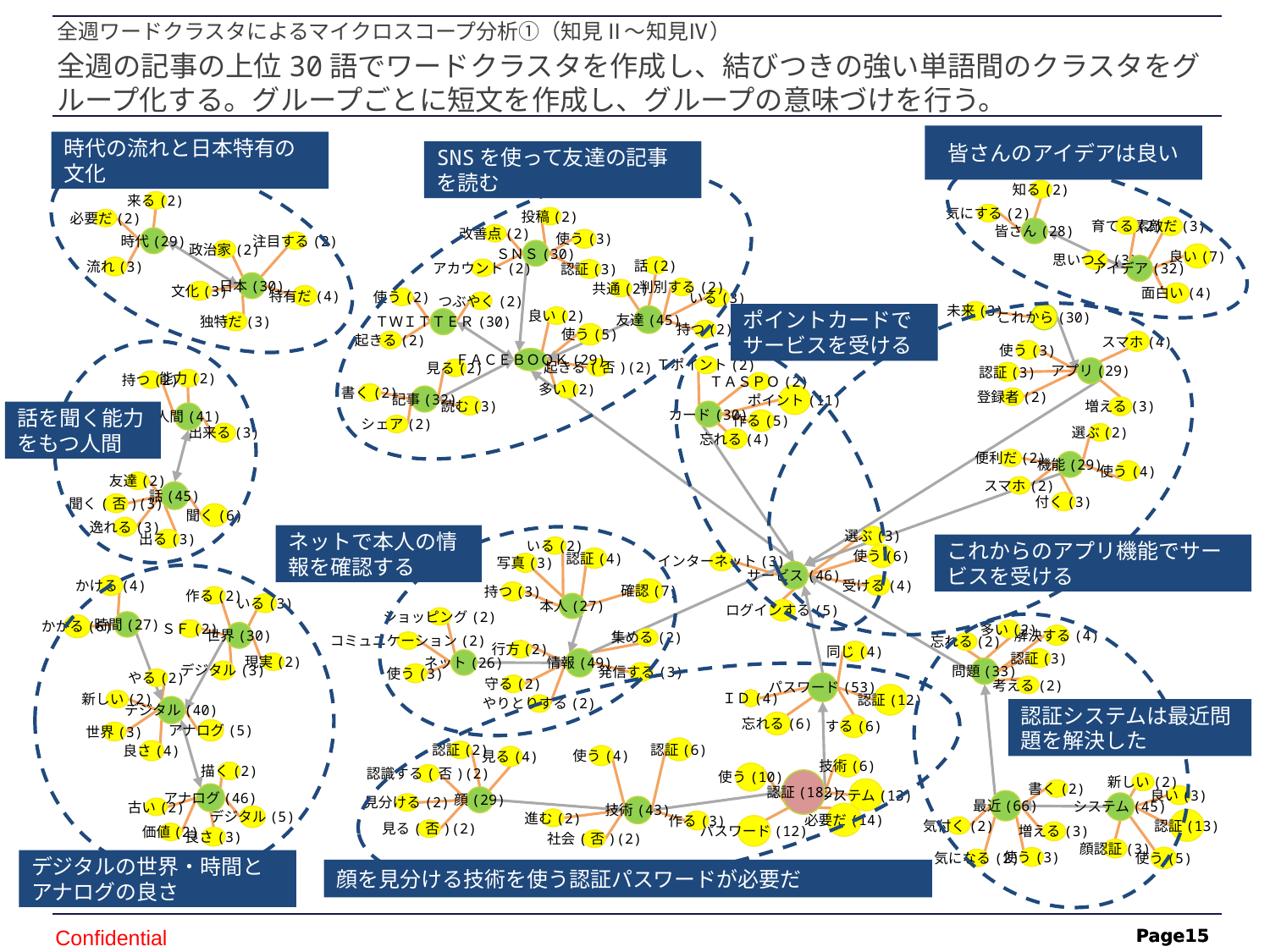

全週ワードクラスタによるマイクロスコープ分析①（知見Ⅱ～知見Ⅳ）
全週の記事の上位30語でワードクラスタを作成し、結びつきの強い単語間のクラスタをグループ化する。グループごとに短文を作成し、グループの意味づけを行う。
皆さんのアイデアは良い
時代の流れと日本特有の文化
SNSを使って友達の記事を読む

知る(2)
来る(2)
気にする(2)

投稿(2)
必要だ(2)
育てる(2)
素敵だ(3)
皆さん(28)
改善点(2)
時代(29)
使う(3)
注目する(2)
政治家(2)
ＳＮＳ(30)
良い(7)
思いつく(3)
アイデア(32)
話(2)
流れ(3)
アカウント(2)
認証(3)
日本(30)
判別する(2)
共通(2)
文化(3)
面白い(4)
特有だ(4)
使う(2)
いる(3)
つぶやく(2)
未来(3)
ポイントカードでサービスを受ける
これから(30)
友達(45)
良い(2)
ＴＷＩＴＴＥＲ(30)
独特だ(3)
持つ(2)
使う(5)

スマホ(4)
起きる(2)
使う(3)

ＦＡＣＥＢＯＯＫ(29)
Ｔポイント(2)
アプリ(29)
起きる(否)(2)
見る(2)
認証(3)
能力(2)
持つ(2)
ＴＡＳＰＯ(2)
多い(2)
書く(2)
ポイント(11)
記事(32)
登録者(2)
読む(3)
増える(3)
カード(30)
話を聞く能力をもつ人間
人間(41)

作る(5)
シェア(2)
出来る(3)
選ぶ(2)
忘れる(4)
便利だ(2)
機能(29)
使う(4)
友達(2)
スマホ(2)
話(45)
付く(3)
聞く(否)(3)
聞く(6)
逸れる(3)
ネットで本人の情報を確認する
選ぶ(3)
出る(3)

これからのアプリ機能でサービスを受ける
いる(2)
使う(6)
認証(4)
インターネット(3)
写真(3)
サービス(46)

かける(4)
受ける(4)
確認(7)
持つ(3)
作る(2)
本人(27)
いる(3)
ログインする(5)

ショッピング(2)
時間(27)
かかる(6)
ＳＦ(2)
多い(2)
世界(30)
解決する(4)
集める(2)
コミュニケーション(2)
忘れる(2)
行方(2)
同じ(4)
情報(49)
認証(3)
ネット(26)
現実(2)
問題(33)
デジタル(3)
発信する(3)
使う(3)
やる(2)
パスワード(53)
守る(2)
考える(2)

認証(12)
ＩＤ(4)
新しい(2)
やりとりする(2)
デジタル(40)
認証システムは最近問題を解決した
忘れる(6)
する(6)
アナログ(5)
世界(3)
認証(6)
良さ(4)
認証(2)
使う(4)
見る(4)
技術(6)
描く(2)
使う(10)
認識する(否)(2)
認証(182)
新しい(2)
システム(13)
書く(2)
アナログ(46)
良い(3)
顔(29)
最近(66)
システム(45)
見分ける(2)
技術(43)
古い(2)
必要だ(14)
デジタル(5)
進む(2)
認証(13)
作る(3)
パスワード(12)
気付く(2)
見る(否)(2)
増える(3)
価値(2)
良さ(3)
社会(否)(2)
顔認証(3)
使う(5)
使う(3)
気になる(2)
デジタルの世界・時間とアナログの良さ
顔を見分ける技術を使う認証パスワードが必要だ